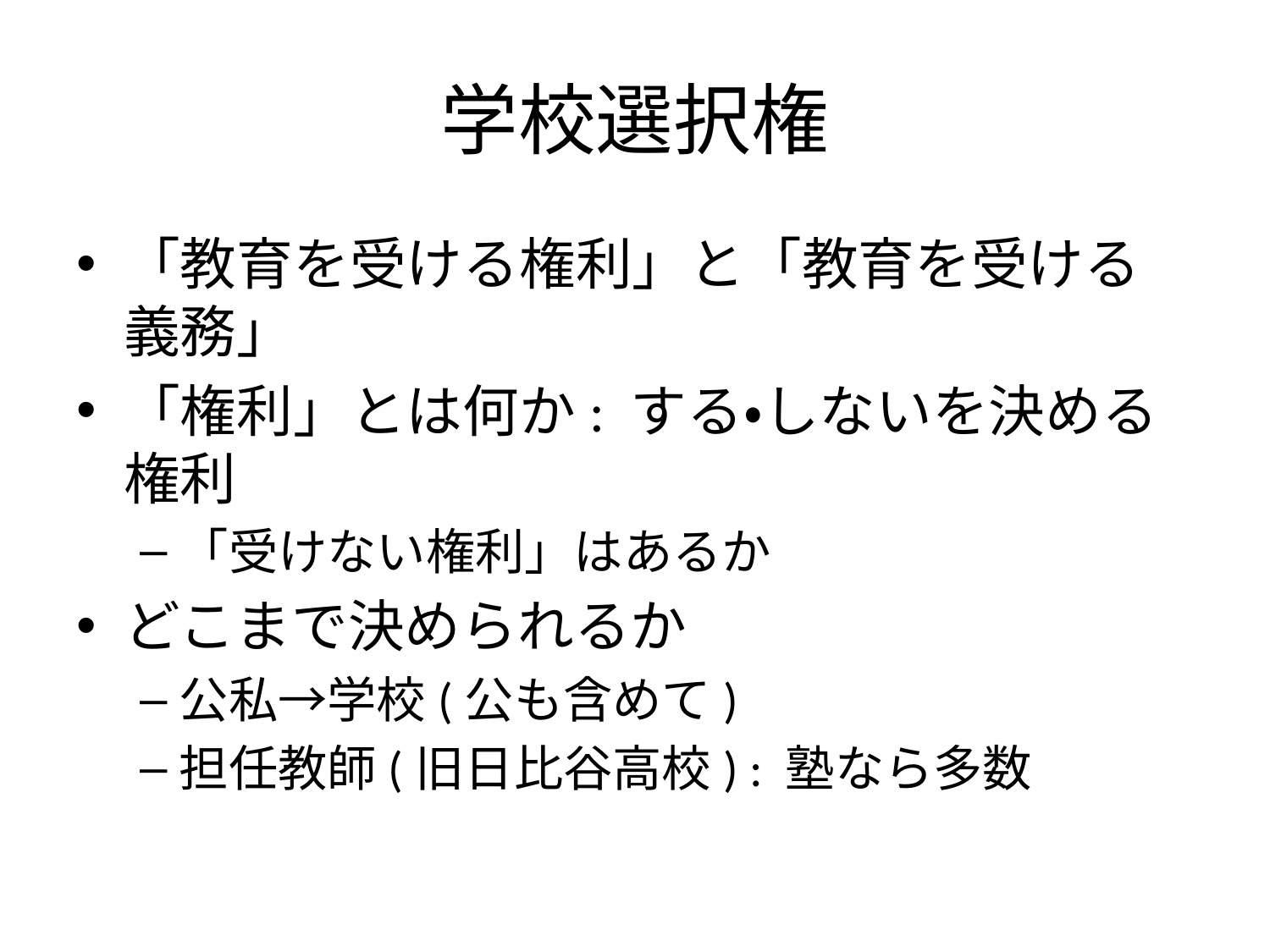

# 学校選択権
「教育を受ける権利」と「教育を受ける義務」
「権利」とは何か: する・しないを決める権利
「受けない権利」はあるか
どこまで決められるか
公私→学校(公も含めて)
担任教師(旧日比谷高校) : 塾なら多数